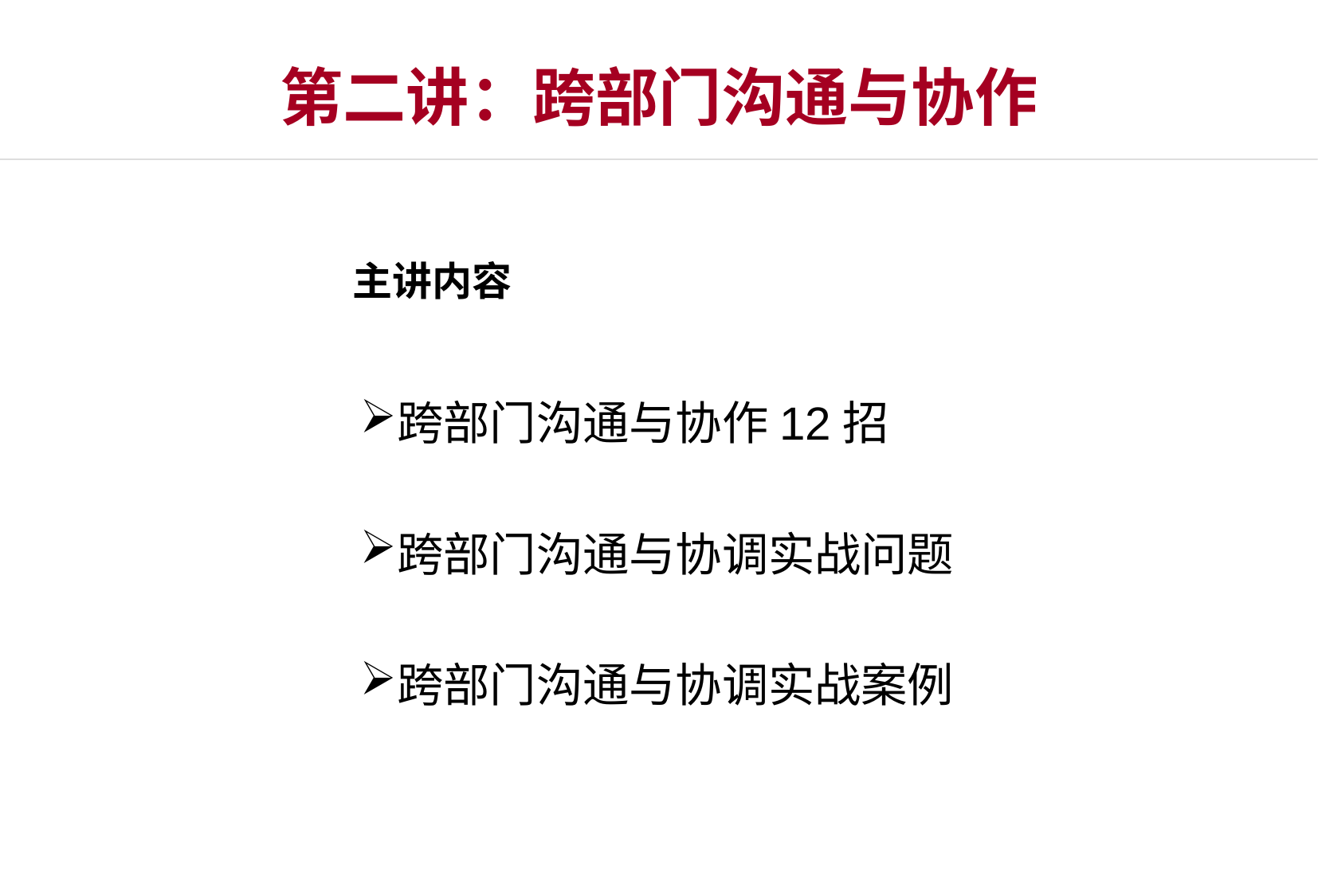

第二讲：跨部门沟通与协作
主讲内容
跨部门沟通与协作12招
跨部门沟通与协调实战问题
跨部门沟通与协调实战案例